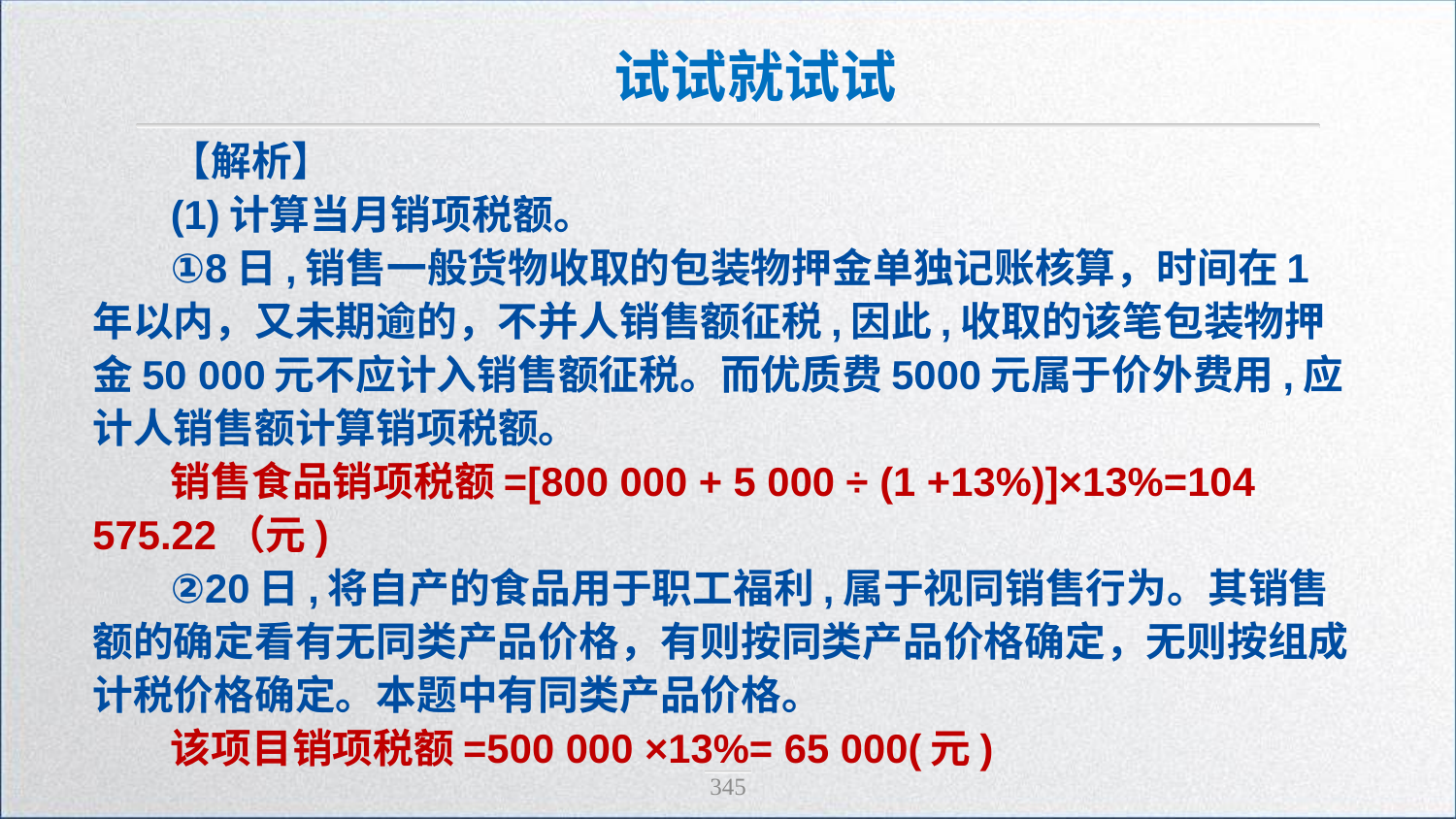

试试就试试
【解析】
(1)计算当月销项税额。
①8日,销售一般货物收取的包装物押金单独记账核算，时间在1年以内，又未期逾的，不并人销售额征税,因此,收取的该笔包装物押金50 000元不应计入销售额征税。而优质费5000元属于价外费用,应计人销售额计算销项税额。
销售食品销项税额=[800 000 + 5 000 ÷ (1 +13%)]×13%=104 575.22（元)
②20日,将自产的食品用于职工福利,属于视同销售行为。其销售额的确定看有无同类产品价格，有则按同类产品价格确定，无则按组成计税价格确定。本题中有同类产品价格。
该项目销项税额=500 000 ×13%= 65 000(元)
345